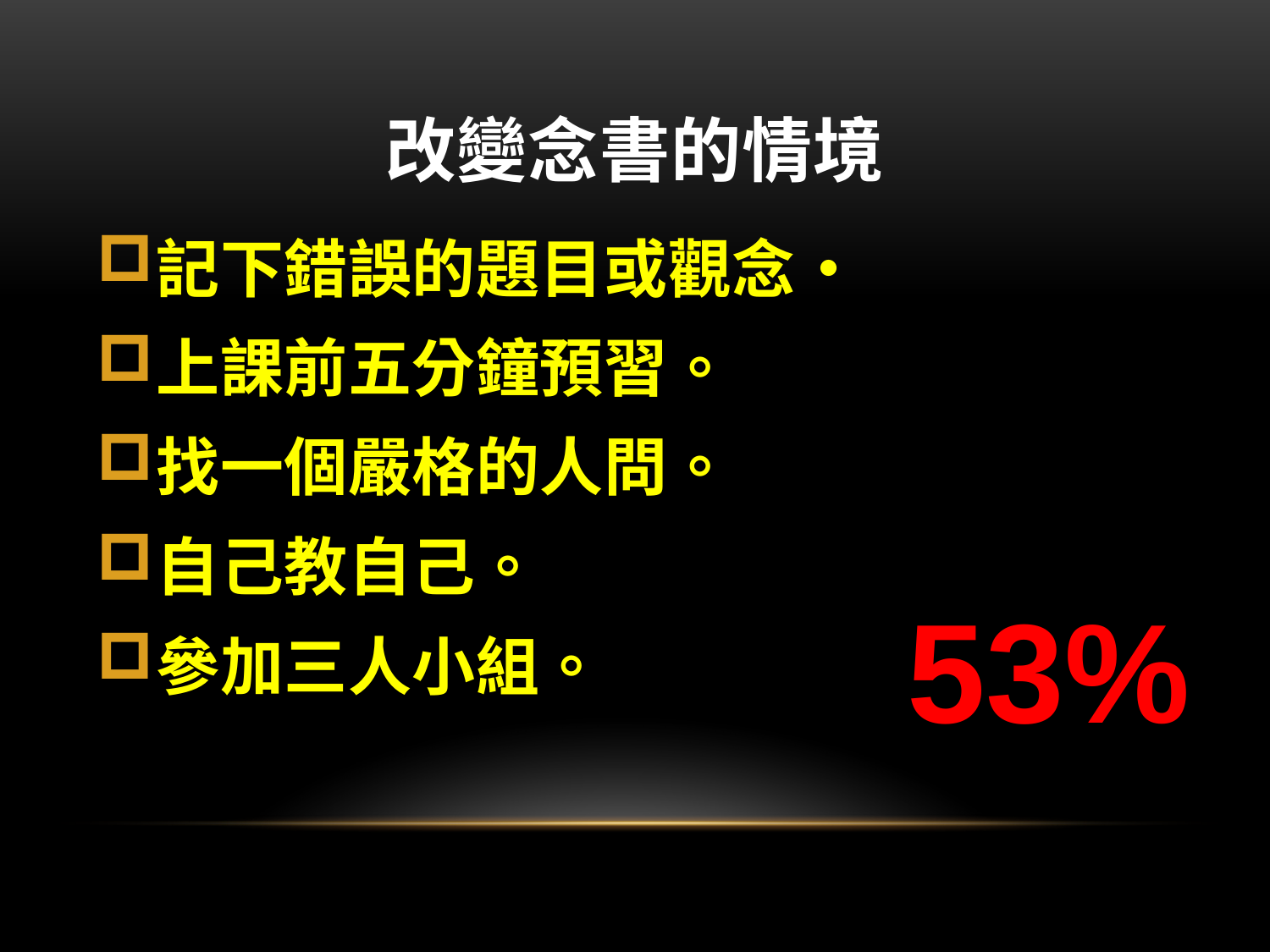

# 改變念書的情境
記下錯誤的題目或觀念‧
上課前五分鐘預習。
找一個嚴格的人問。
自己教自己。
參加三人小組。

53%